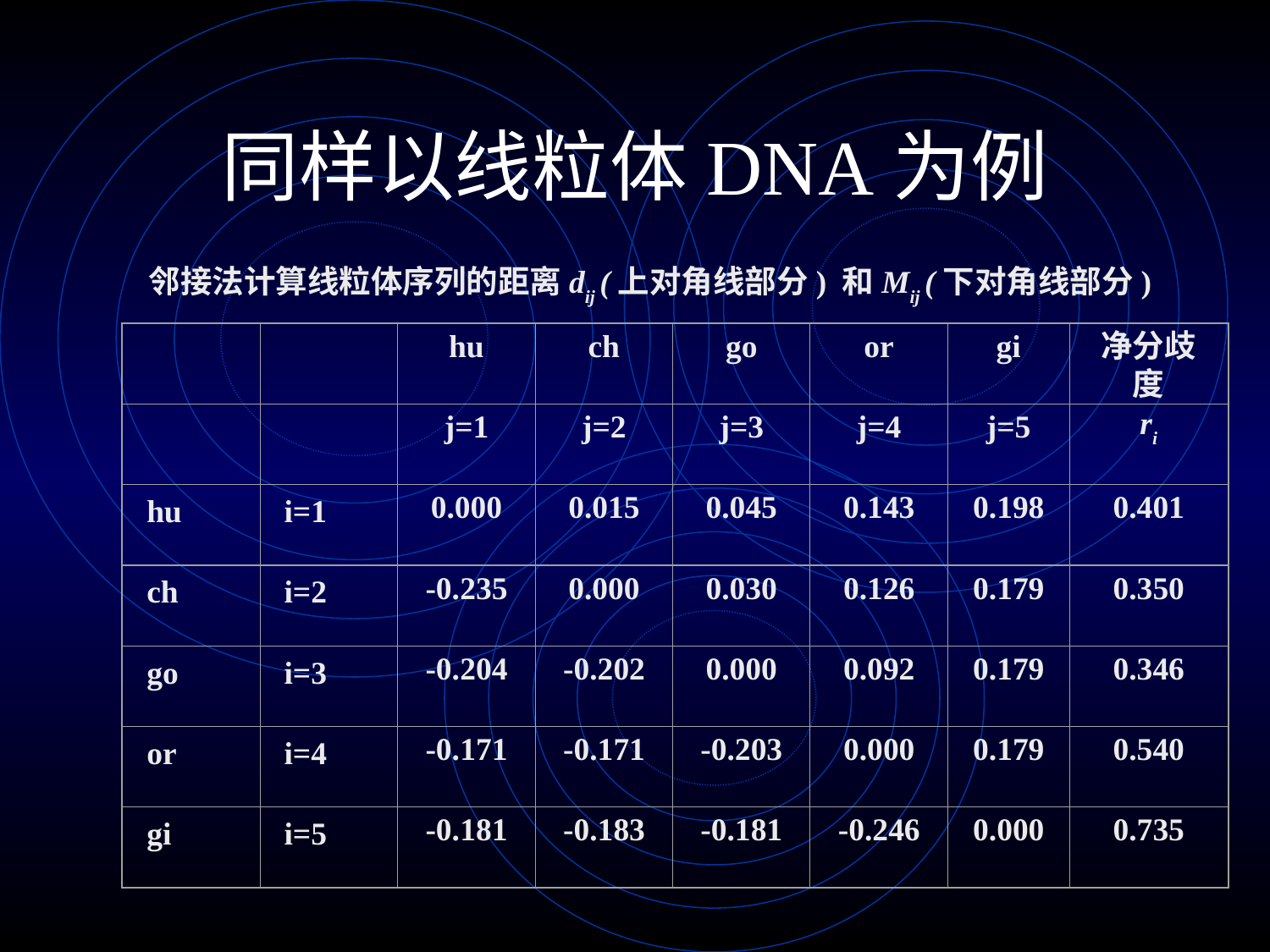

# 同样以线粒体DNA为例
邻接法计算线粒体序列的距离dij (上对角线部分) 和Mij (下对角线部分)

hu

ch

go

or

gi

净分歧度

j=1

j=2

j=3

j=4

j=5

ri

hu

i=1

0.000

0.015

0.045

0.143

0.198

0.401

ch

i=2

-0.235

0.000

0.030

0.126

0.179

0.350

go

i=3

-0.204

-0.202

0.000

0.092

0.179

0.346

or

i=4

-0.171

-0.171

-0.203

0.000

0.179

0.540

gi

i=5

-0.181

-0.183

-0.181

-0.246

0.000

0.735